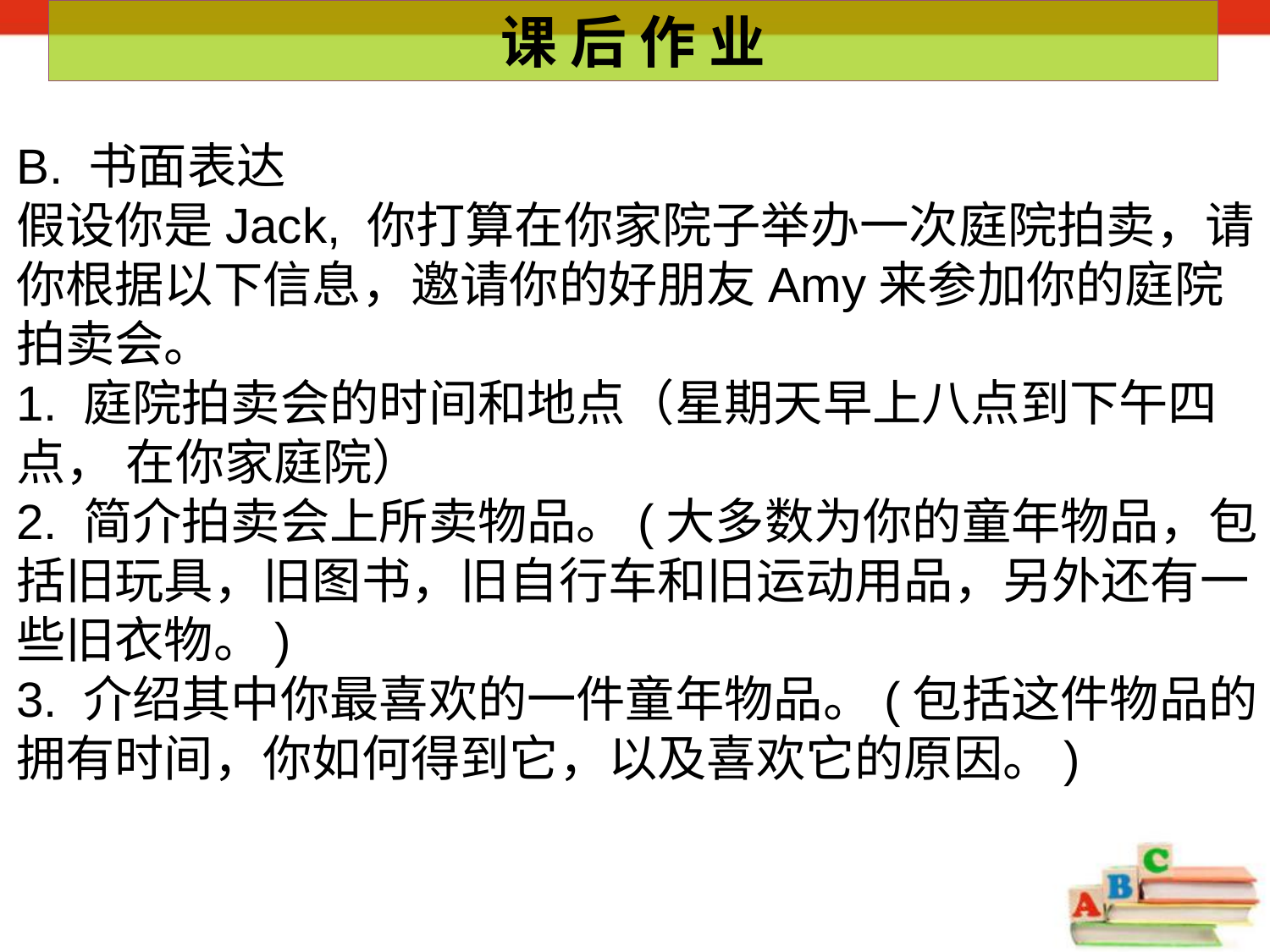

课 后 作 业
B. 书面表达
假设你是Jack, 你打算在你家院子举办一次庭院拍卖，请你根据以下信息，邀请你的好朋友Amy来参加你的庭院拍卖会。
1. 庭院拍卖会的时间和地点（星期天早上八点到下午四点， 在你家庭院）
2. 简介拍卖会上所卖物品。(大多数为你的童年物品，包括旧玩具，旧图书，旧自行车和旧运动用品，另外还有一些旧衣物。)
3. 介绍其中你最喜欢的一件童年物品。(包括这件物品的拥有时间，你如何得到它，以及喜欢它的原因。)